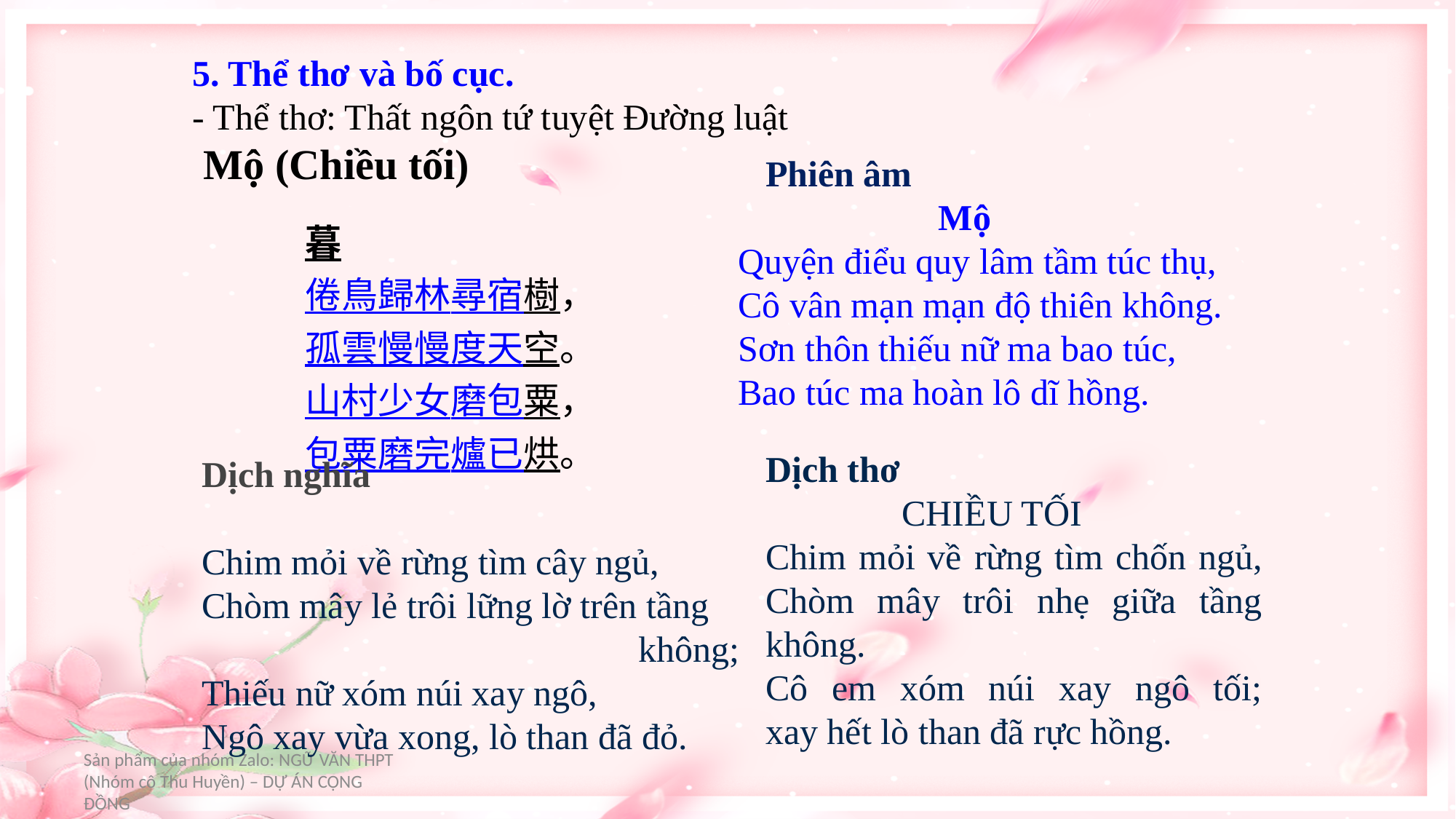

5. Thể thơ và bố cục.
- Thể thơ: Thất ngôn tứ tuyệt Đường luật
 Mộ (Chiều tối)

   Phiên âm
                      Mộ
Quyện điểu quy lâm tầm túc thụ,
Cô vân mạn mạn độ thiên không.
Sơn thôn thiếu nữ ma bao túc,
Bao túc ma hoàn lô dĩ hồng.
暮
倦鳥歸林尋宿樹，
孤雲慢慢度天空。
山村少女磨包粟，
包粟磨完爐已烘。
Dịch thơ
               CHIỀU TỐI
Chim mỏi về rừng tìm chốn ngủ,
Chòm mây trôi nhẹ giữa tầng không.
Cô em xóm núi xay ngô tối;
xay hết lò than đã rực hồng.
Dịch nghĩa

Chim mỏi về rừng tìm cây ngủ,
Chòm mây lẻ trôi lững lờ trên tầng        				không;
Thiếu nữ xóm núi xay ngô,
Ngô xay vừa xong, lò than đã đỏ.
Sản phẩm của nhóm Zalo: NGỮ VĂN THPT (Nhóm cô Thu Huyền) – DỰ ÁN CỘNG ĐỒNG